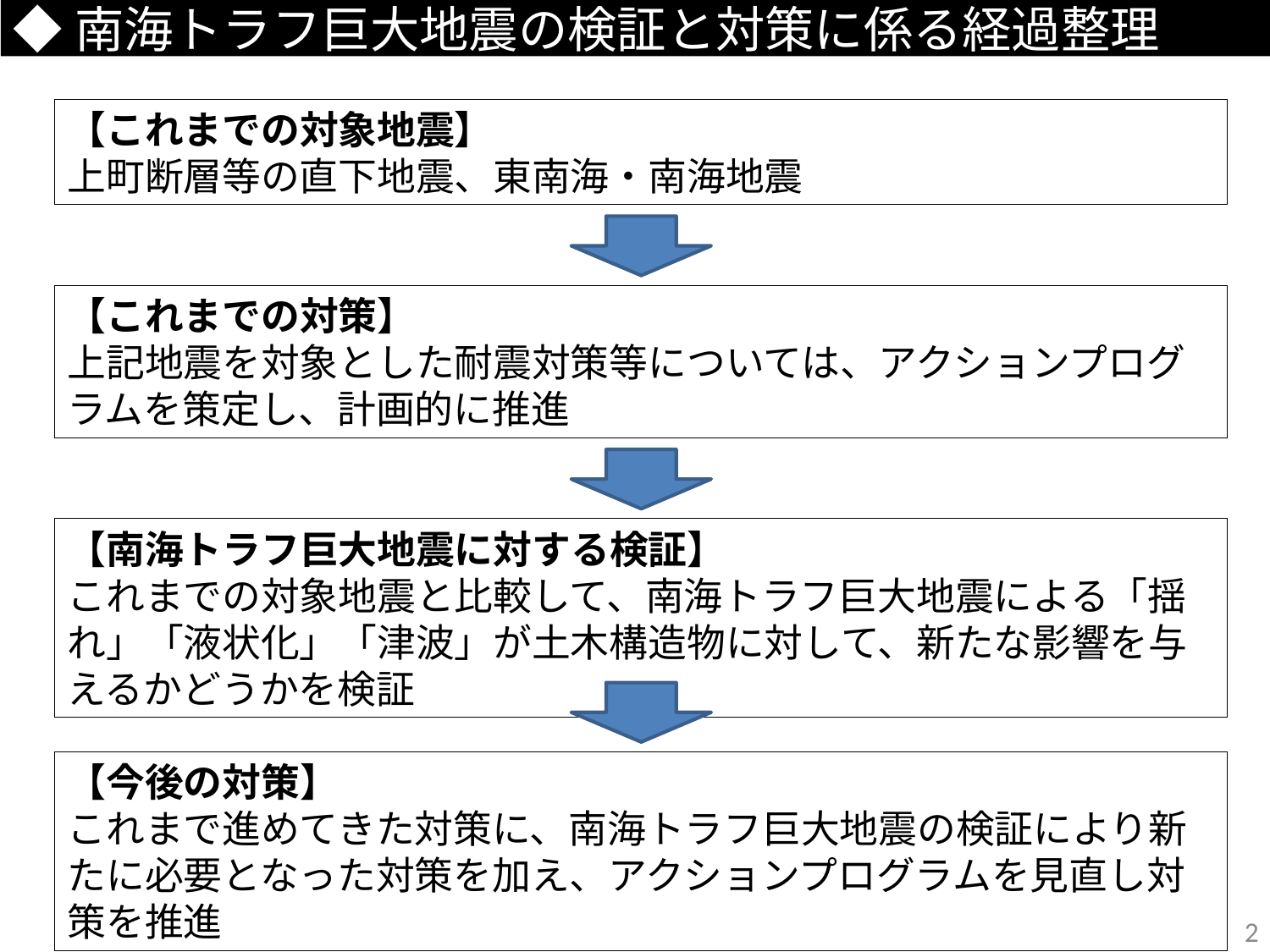

◆南海トラフ巨大地震の検証と対策に係る経過整理
【これまでの対象地震】
上町断層等の直下地震、東南海・南海地震

【これまでの対策】
上記地震を対象とした耐震対策等については、アクションプログラムを策定し、計画的に推進

【南海トラフ巨大地震に対する検証】
これまでの対象地震と比較して、南海トラフ巨大地震による「揺れ」「液状化」「津波」が土木構造物に対して、新たな影響を与えるかどうかを検証

【今後の対策】
これまで進めてきた対策に、南海トラフ巨大地震の検証により新たに必要となった対策を加え、アクションプログラムを見直し対策を推進
2